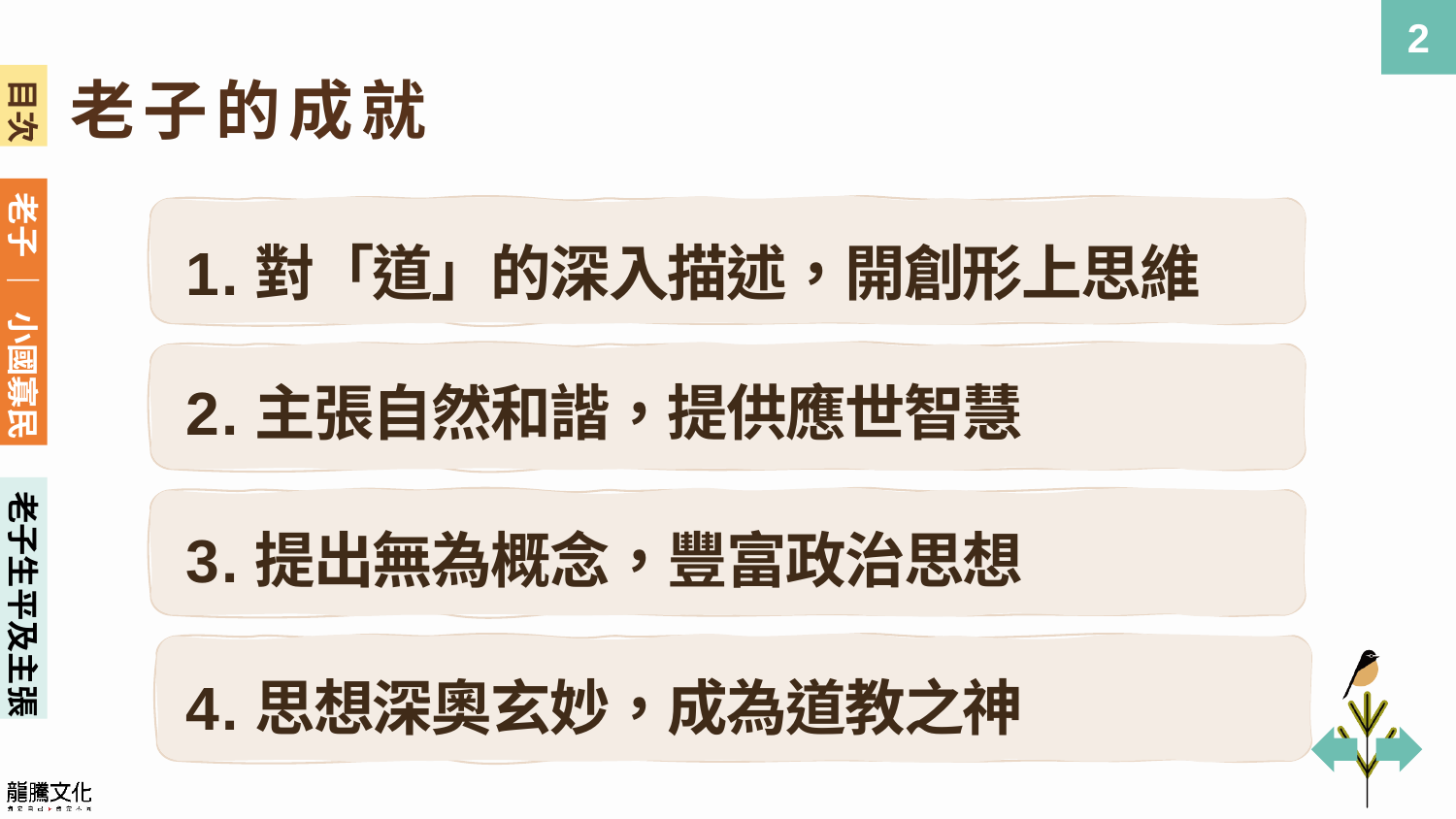

老子的成就

對「道」的深入描述，開創形上思維

主張自然和諧，提供應世智慧
老子生平及主張

提出無為概念，豐富政治思想

思想深奧玄妙，成為道教之神